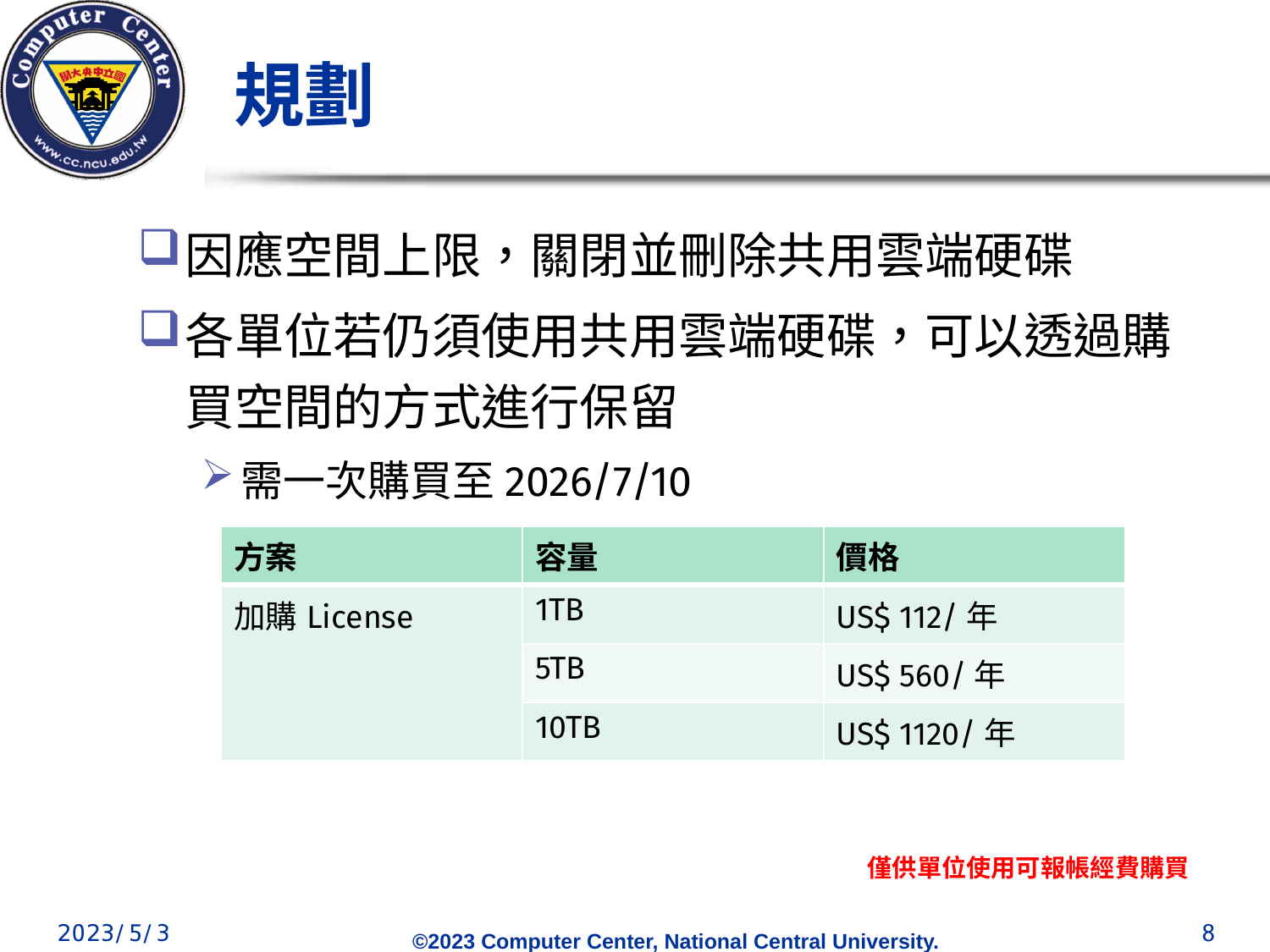

# 規劃
因應空間上限，關閉並刪除共用雲端硬碟
各單位若仍須使用共用雲端硬碟，可以透過購買空間的方式進行保留
需一次購買至2026/7/10
| 方案 | 容量 | 價格 |
| --- | --- | --- |
| 加購License | 1TB | US$ 112/年 |
|  | 5TB | US$ 560/年 |
|  | 10TB | US$ 1120/年 |
僅供單位使用可報帳經費購買
2023/5/3
8